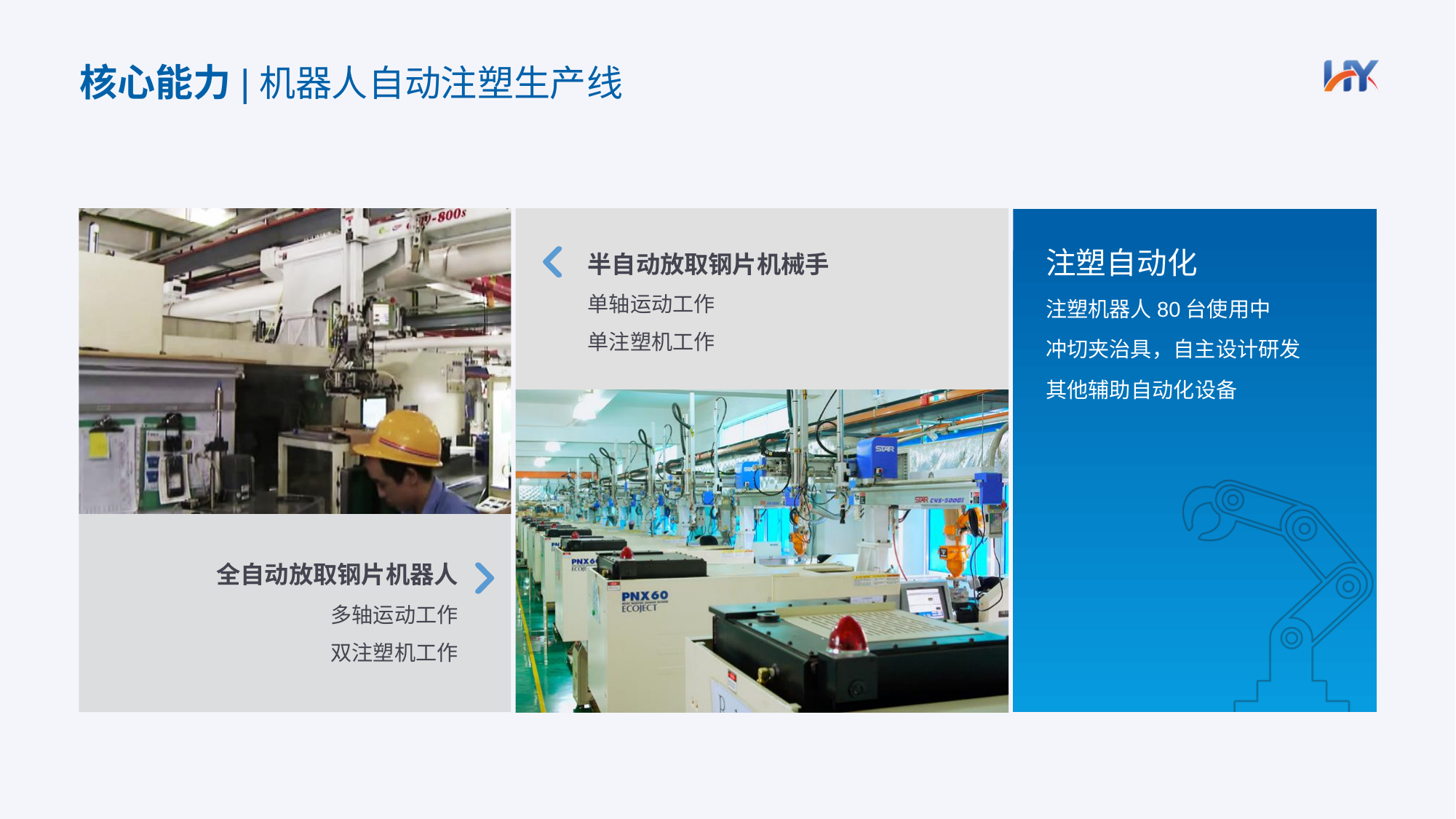

核心能力|机器人自动注塑生产线

注塑自动化
注塑机器人80台使用中
冲切夹治具，自主设计研发
其他辅助自动化设备

半自动放取钢片机械手
单轴运动工作
单注塑机工作

全自动放取钢片机器人
多轴运动工作
双注塑机工作